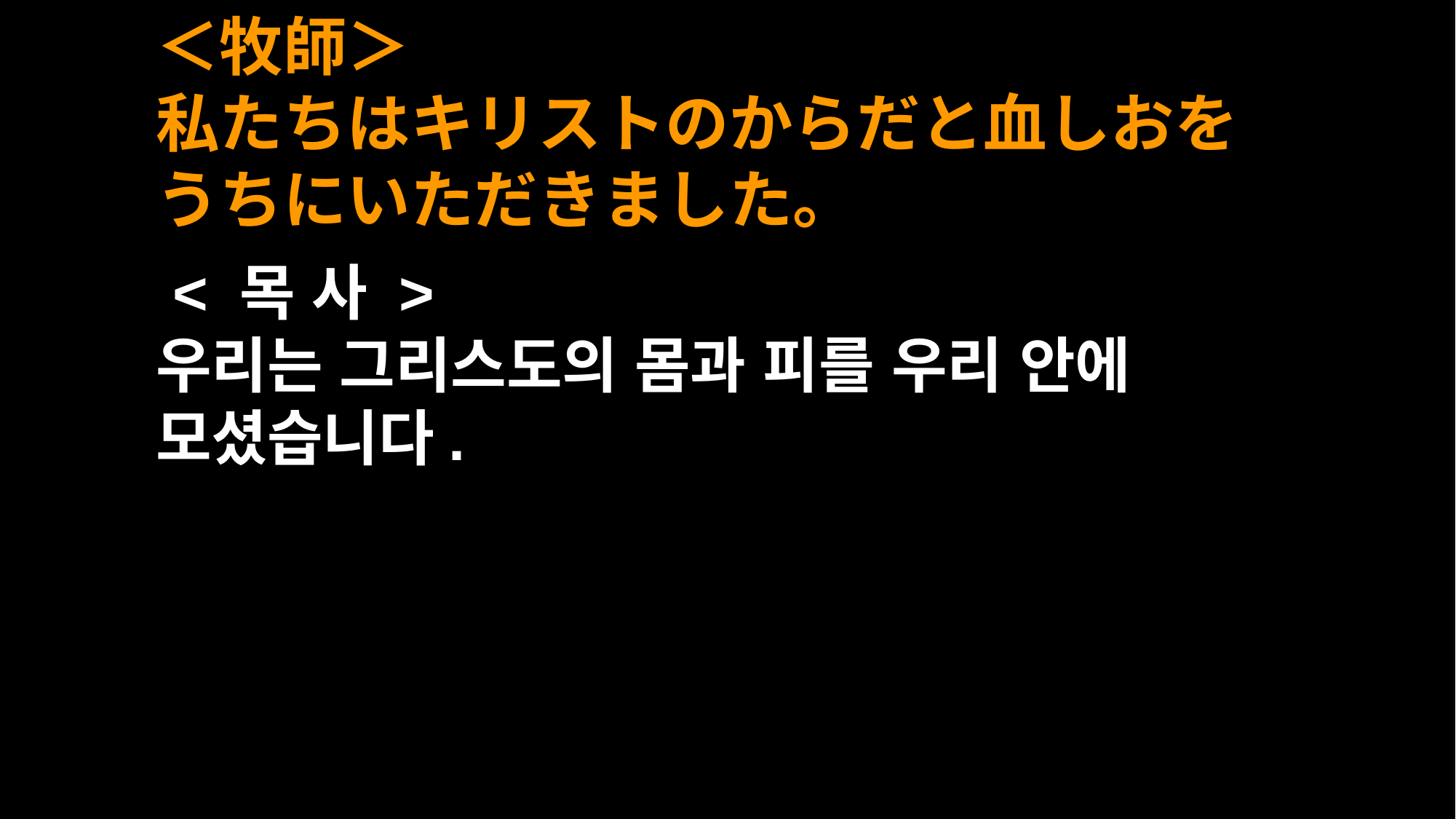

＜牧師＞
私たちはキリストのからだと血しおをうちにいただきました。

 < 목 사 >
우리는 그리스도의 몸과 피를 우리 안에
모셨습니다.